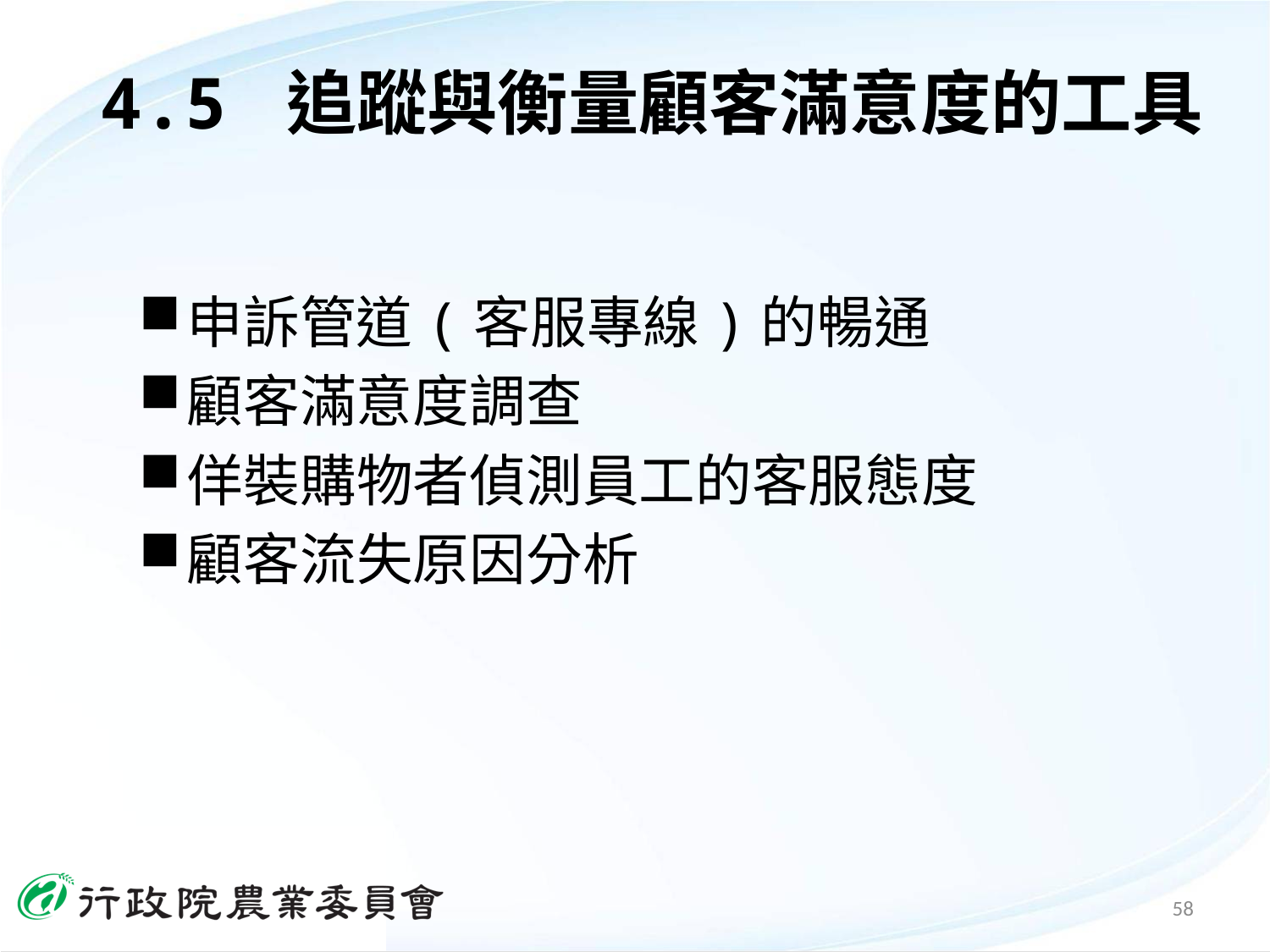

# 4.5 追蹤與衡量顧客滿意度的工具
申訴管道(客服專線)的暢通
顧客滿意度調查
佯裝購物者偵測員工的客服態度
顧客流失原因分析
58